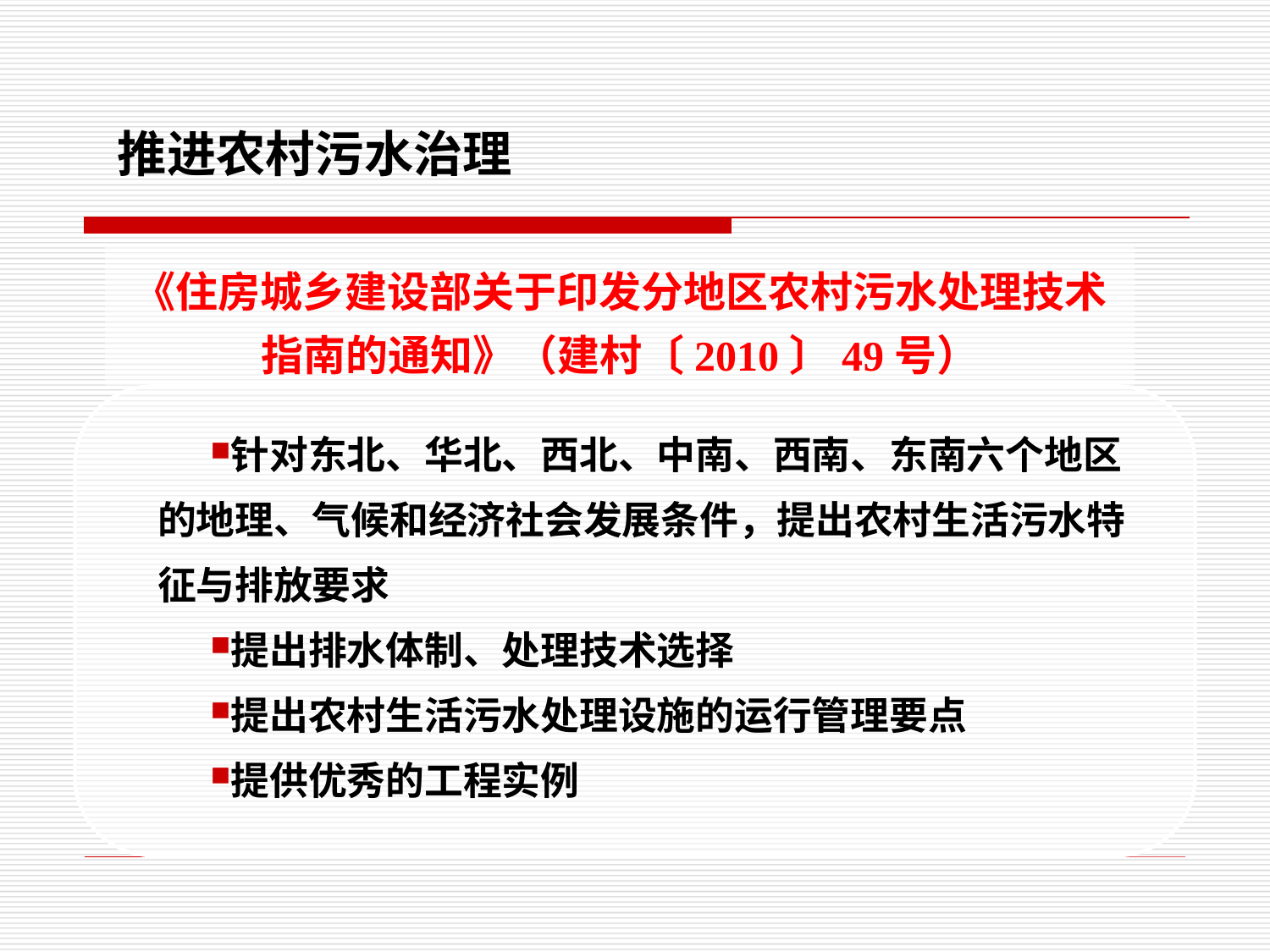

# 推进农村污水治理
《住房城乡建设部关于印发分地区农村污水处理技术指南的通知》（建村〔2010〕49号）

针对东北、华北、西北、中南、西南、东南六个地区的地理、气候和经济社会发展条件，提出农村生活污水特征与排放要求
提出排水体制、处理技术选择
提出农村生活污水处理设施的运行管理要点
提供优秀的工程实例